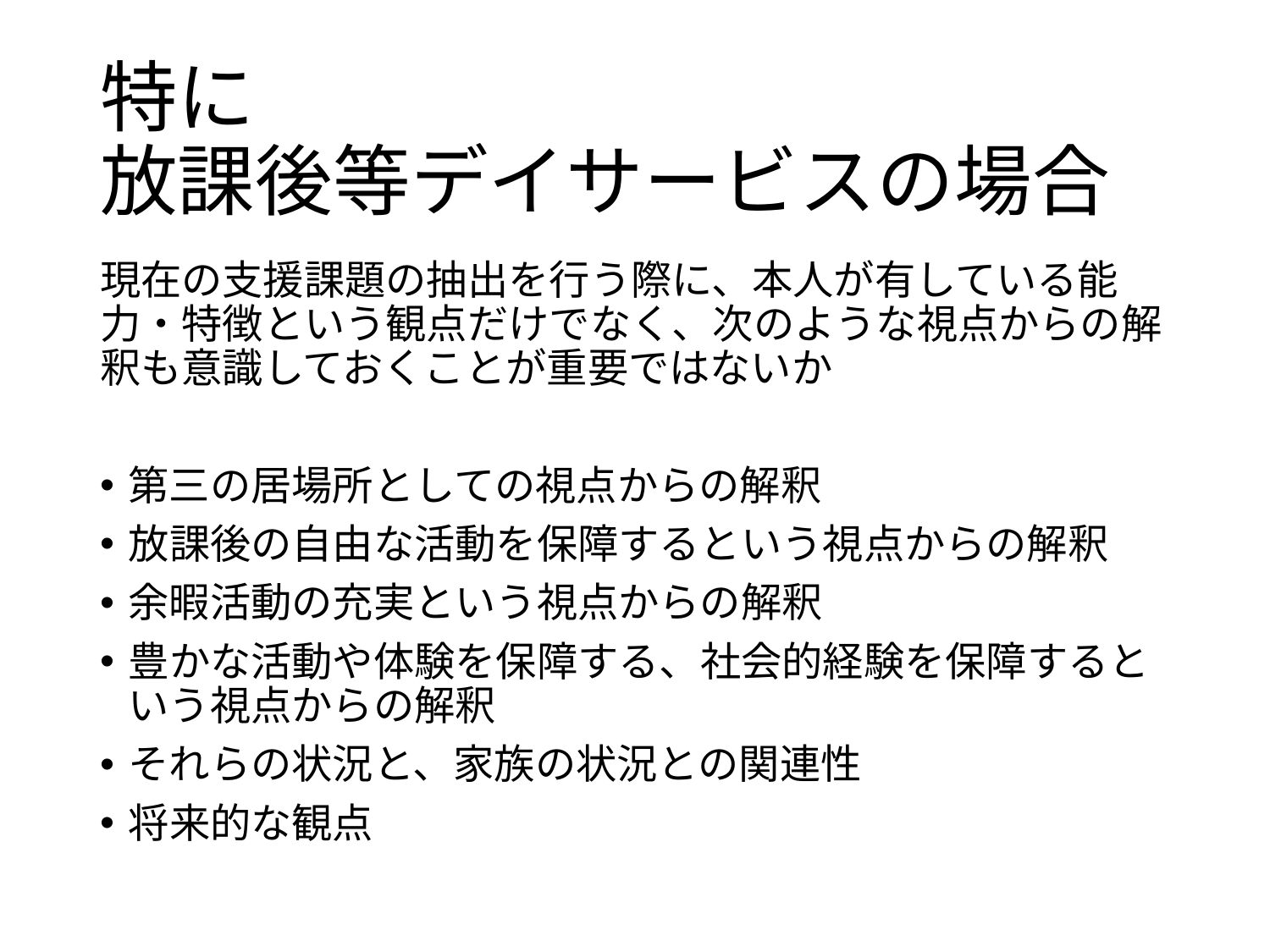

# 特に 放課後等デイサービスの場合
現在の支援課題の抽出を行う際に、本人が有している能力・特徴という観点だけでなく、次のような視点からの解釈も意識しておくことが重要ではないか

第三の居場所としての視点からの解釈
放課後の自由な活動を保障するという視点からの解釈
余暇活動の充実という視点からの解釈
豊かな活動や体験を保障する、社会的経験を保障するという視点からの解釈
それらの状況と、家族の状況との関連性
将来的な観点